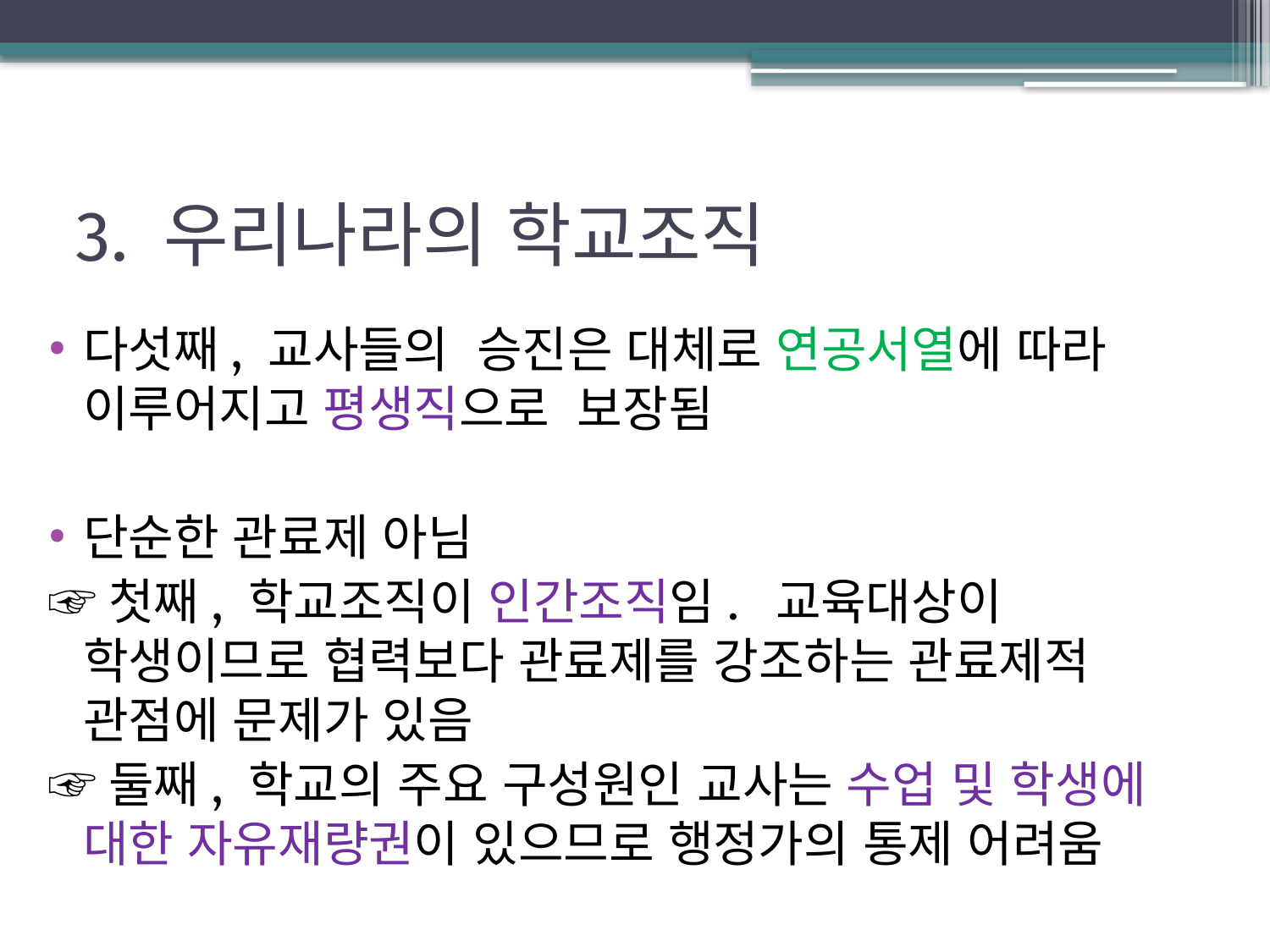

# 3. 우리나라의 학교조직
다섯째, 교사들의  승진은 대체로 연공서열에 따라 이루어지고 평생직으로  보장됨

단순한 관료제 아님
☞첫째, 학교조직이 인간조직임.  교육대상이 학생이므로 협력보다 관료제를 강조하는 관료제적  관점에 문제가 있음
☞둘째, 학교의 주요 구성원인 교사는 수업 및 학생에 대한 자유재량권이 있으므로 행정가의 통제 어려움